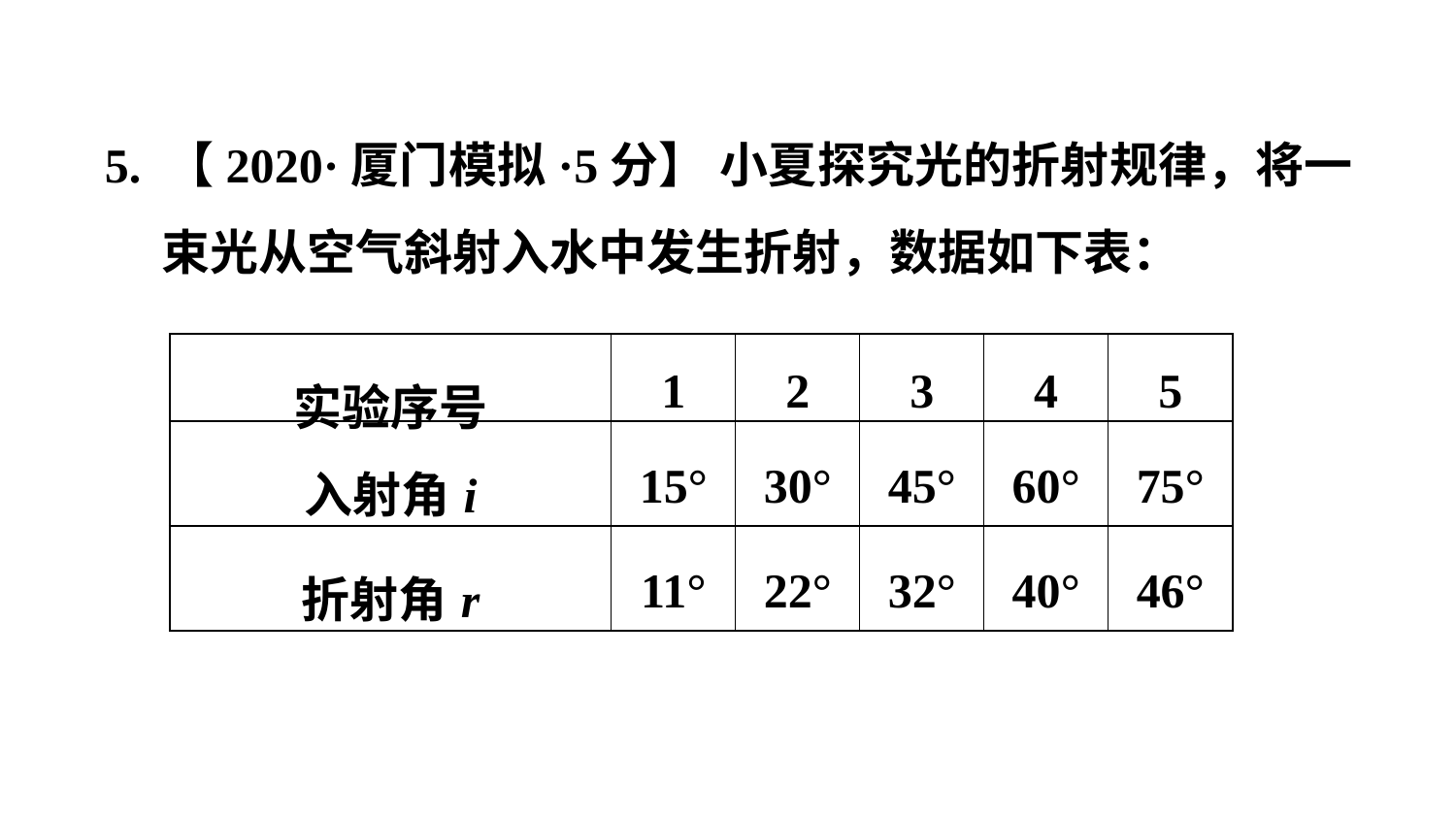

5. 【2020·厦门模拟·5分】 小夏探究光的折射规律，将一束光从空气斜射入水中发生折射，数据如下表：
| 实验序号 | 1 | 2 | 3 | 4 | 5 |
| --- | --- | --- | --- | --- | --- |
| 入射角i | 15° | 30° | 45° | 60° | 75° |
| 折射角r | 11° | 22° | 32° | 40° | 46° |